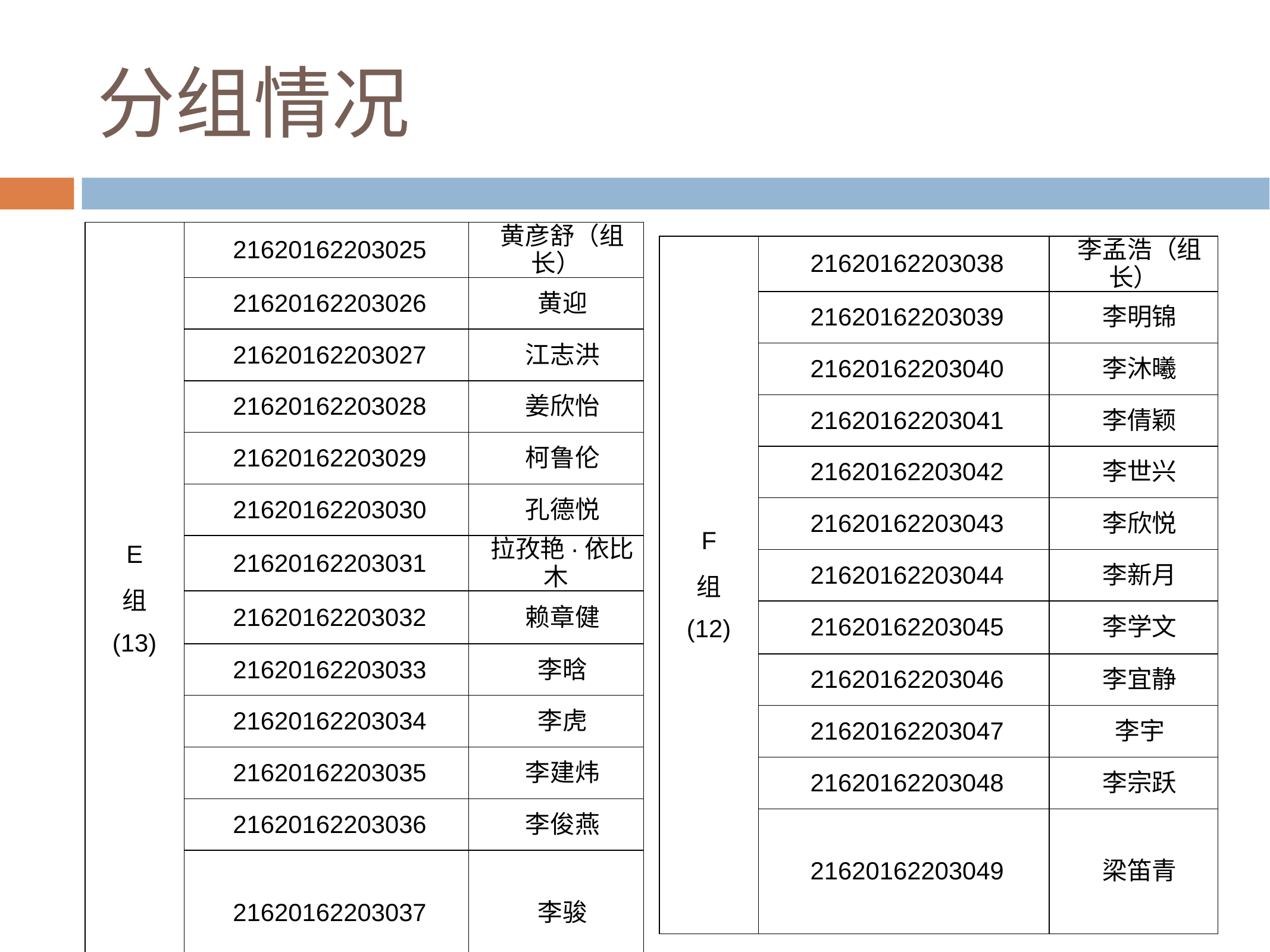

# 分组情况
| E 组 (13) | 21620162203025 | 黄彦舒（组长） |
| --- | --- | --- |
|  | 21620162203026 | 黄迎 |
|  | 21620162203027 | 江志洪 |
|  | 21620162203028 | 姜欣怡 |
|  | 21620162203029 | 柯鲁伦 |
|  | 21620162203030 | 孔德悦 |
|  | 21620162203031 | 拉孜艳·依比木 |
|  | 21620162203032 | 赖章健 |
|  | 21620162203033 | 李晗 |
|  | 21620162203034 | 李虎 |
|  | 21620162203035 | 李建炜 |
|  | 21620162203036 | 李俊燕 |
|  | 21620162203037 | 李骏 |
| F 组 (12) | 21620162203038 | 李孟浩（组长） |
| --- | --- | --- |
|  | 21620162203039 | 李明锦 |
|  | 21620162203040 | 李沐曦 |
|  | 21620162203041 | 李倩颖 |
|  | 21620162203042 | 李世兴 |
|  | 21620162203043 | 李欣悦 |
|  | 21620162203044 | 李新月 |
|  | 21620162203045 | 李学文 |
|  | 21620162203046 | 李宜静 |
|  | 21620162203047 | 李宇 |
|  | 21620162203048 | 李宗跃 |
|  | 21620162203049 | 梁笛青 |